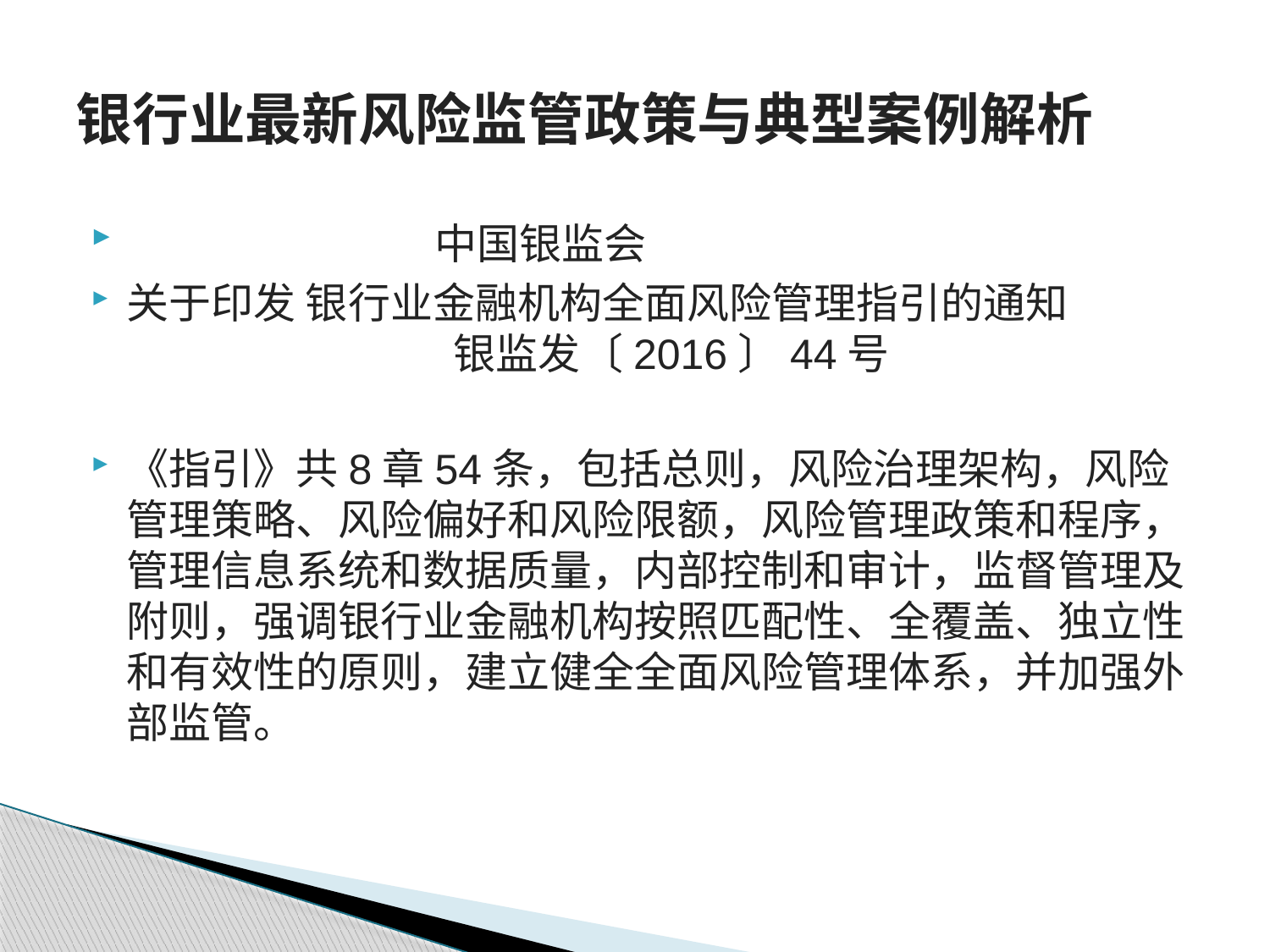

# 银行业最新风险监管政策与典型案例解析
                            中国银监会
关于印发 银行业金融机构全面风险管理指引的通知        	                     银监发〔2016〕44号

《指引》共8章54条，包括总则，风险治理架构，风险管理策略、风险偏好和风险限额，风险管理政策和程序，管理信息系统和数据质量，内部控制和审计，监督管理及附则，强调银行业金融机构按照匹配性、全覆盖、独立性和有效性的原则，建立健全全面风险管理体系，并加强外部监管。